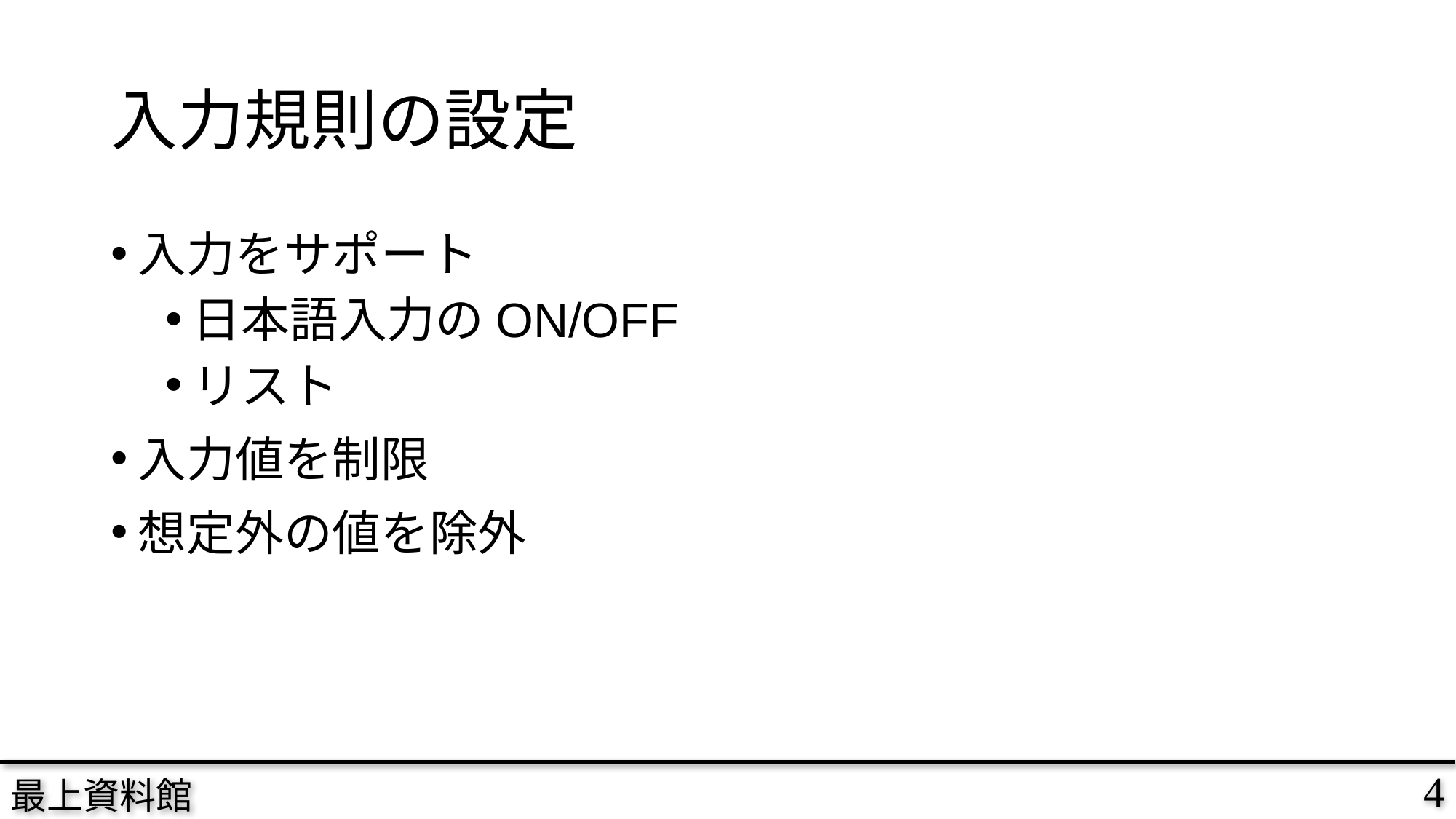

# 入力規則の設定
入力をサポート
日本語入力のON/OFF
リスト
入力値を制限
想定外の値を除外